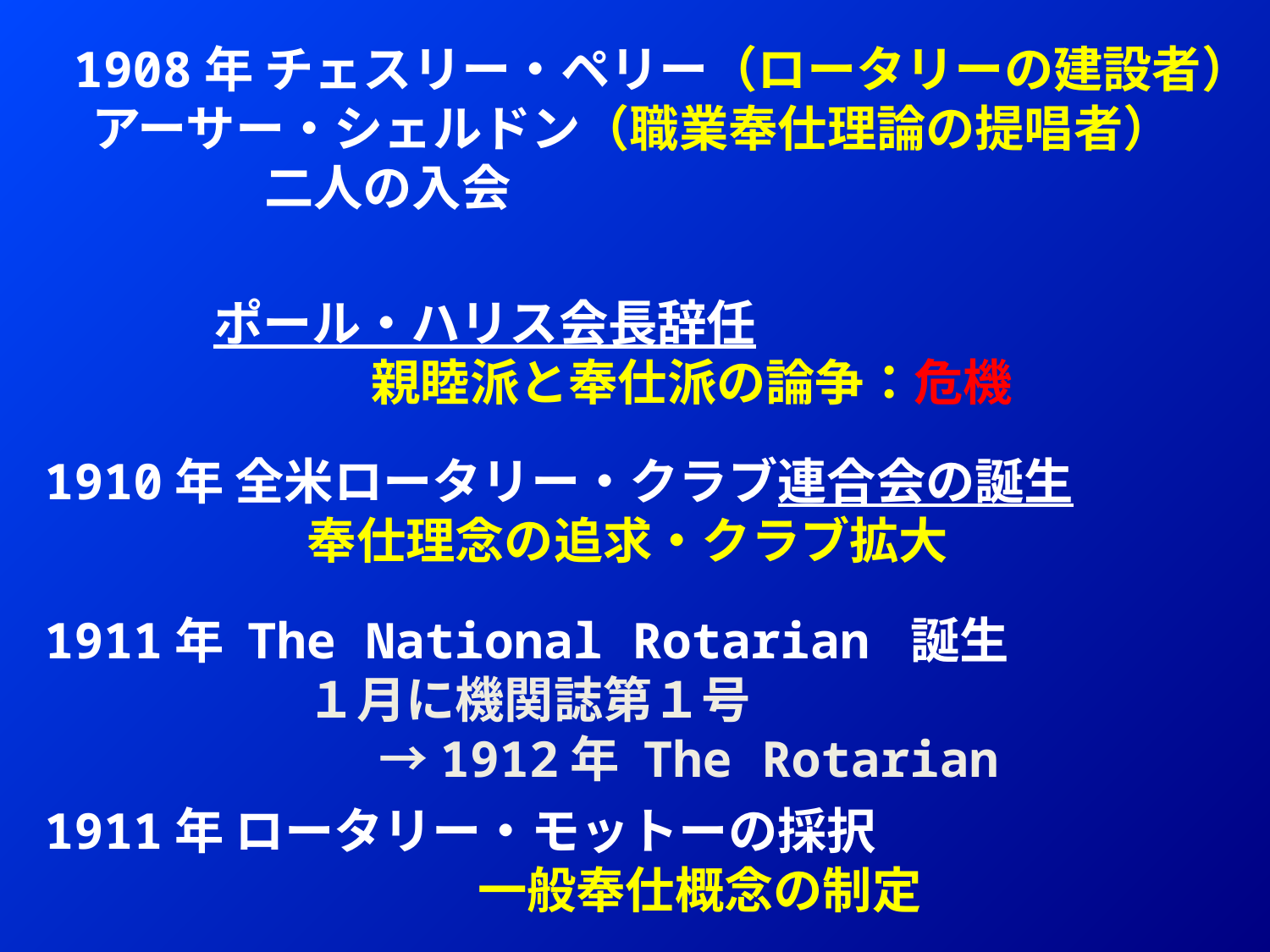

1908年 チェスリー・ペリー（ロータリーの建設者）
      アーサー・シェルドン（職業奉仕理論の提唱者）
              　   二人の入会
ポール・ハリス会長辞任
             親睦派と奉仕派の論争：危機
1910年 全米ロータリー・クラブ連合会の誕生
              　    奉仕理念の追求・クラブ拡大
1911年 The National Rotarian 誕生
              　    １月に機関誌第１号
              　      　→1912年 The Rotarian
1911年 ロータリー・モットーの採択
                    　　　　一般奉仕概念の制定